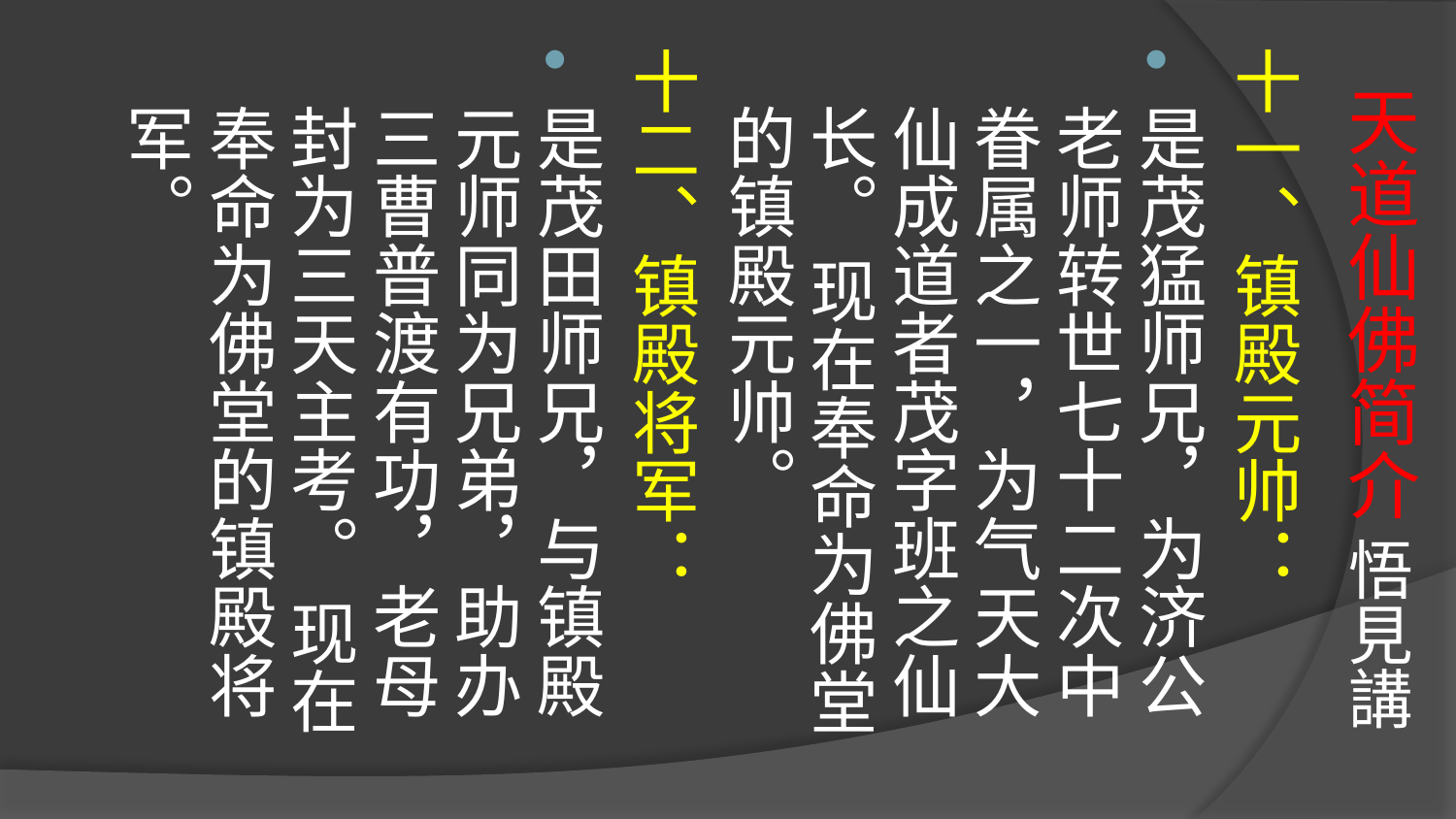

# 天道仙佛简介 悟見講
十一、镇殿元帅：
是茂猛师兄，为济公老师转世七十二次中眷属之一，为气天大仙成道者茂字班之仙长。 现在奉命为佛堂的镇殿元帅。
十二、镇殿将军：
是茂田师兄，与镇殿元师同为兄弟，助办三曹普渡有功，老母封为三天主考。 现在奉命为佛堂的镇殿将军。